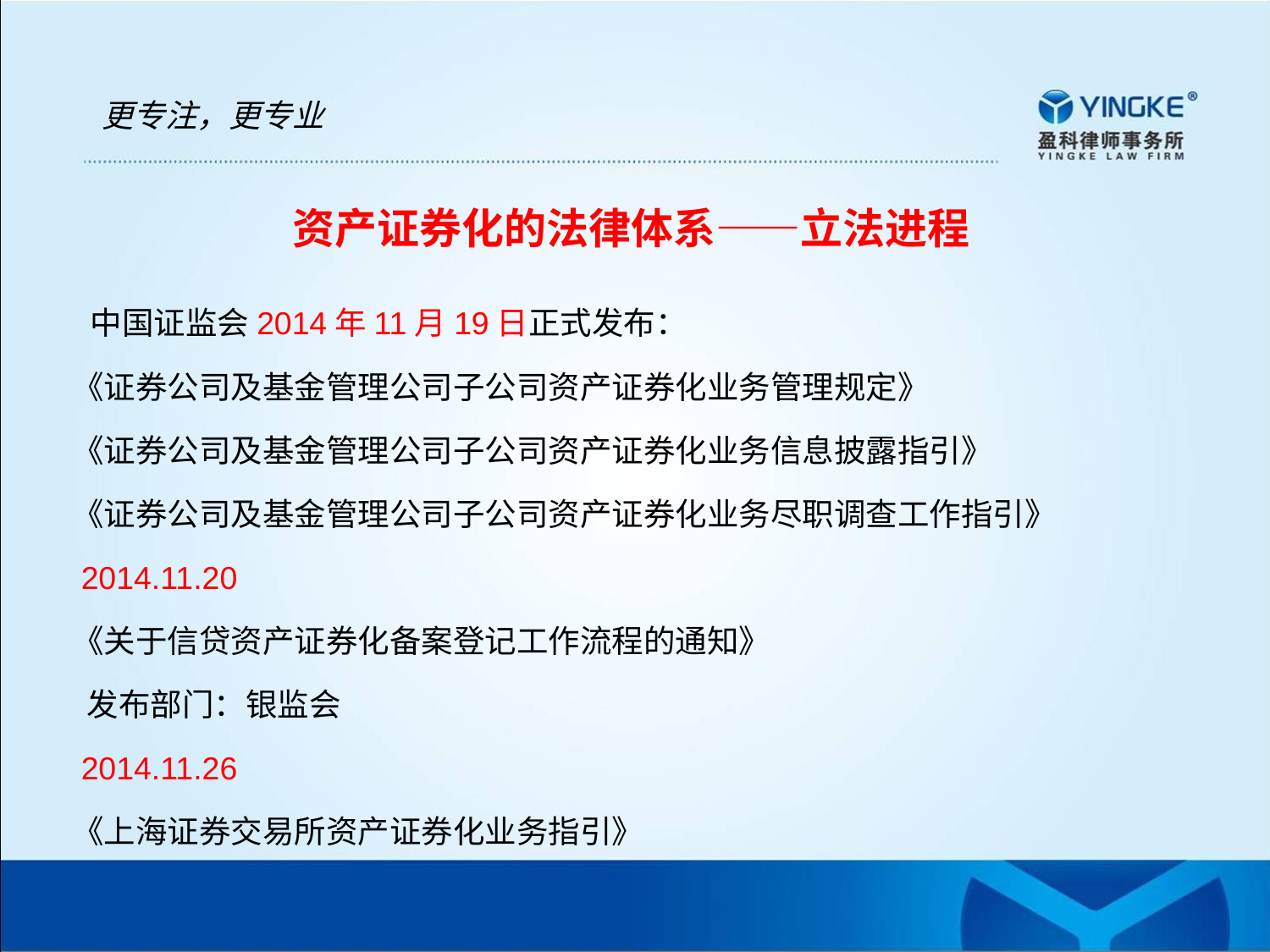

更专注，更专业
资产证券化的法律体系——立法进程
 中国证监会2014年11月19日正式发布：
《证券公司及基金管理公司子公司资产证券化业务管理规定》
《证券公司及基金管理公司子公司资产证券化业务信息披露指引》
《证券公司及基金管理公司子公司资产证券化业务尽职调查工作指引》
 2014.11.20
《关于信贷资产证券化备案登记工作流程的通知》
 发布部门：银监会
 2014.11.26
《上海证券交易所资产证券化业务指引》